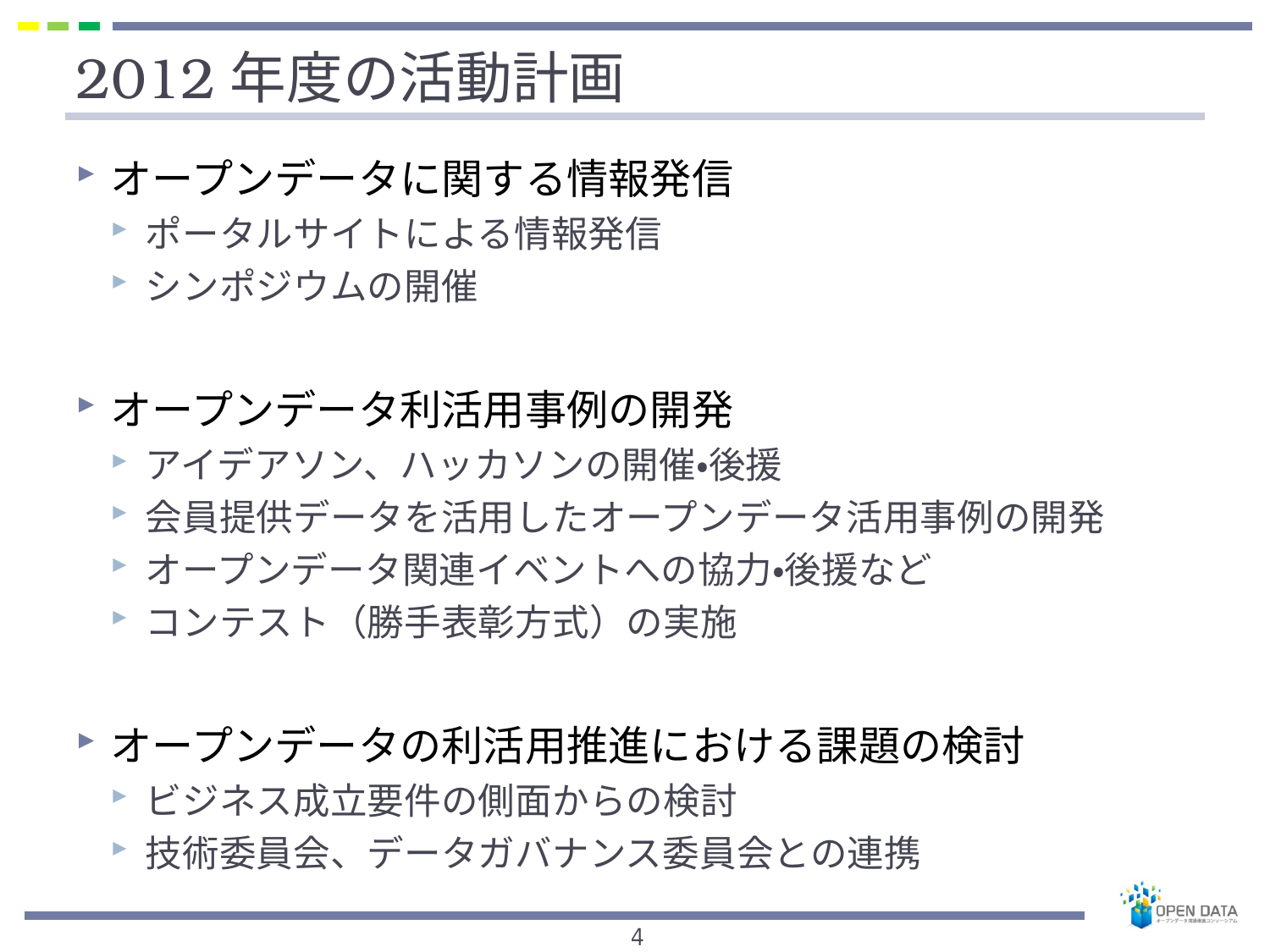

# 2012年度の活動計画
オープンデータに関する情報発信
ポータルサイトによる情報発信
シンポジウムの開催

オープンデータ利活用事例の開発
アイデアソン、ハッカソンの開催・後援
会員提供データを活用したオープンデータ活用事例の開発
オープンデータ関連イベントへの協力・後援など
コンテスト（勝手表彰方式）の実施

オープンデータの利活用推進における課題の検討
ビジネス成立要件の側面からの検討
技術委員会、データガバナンス委員会との連携
4